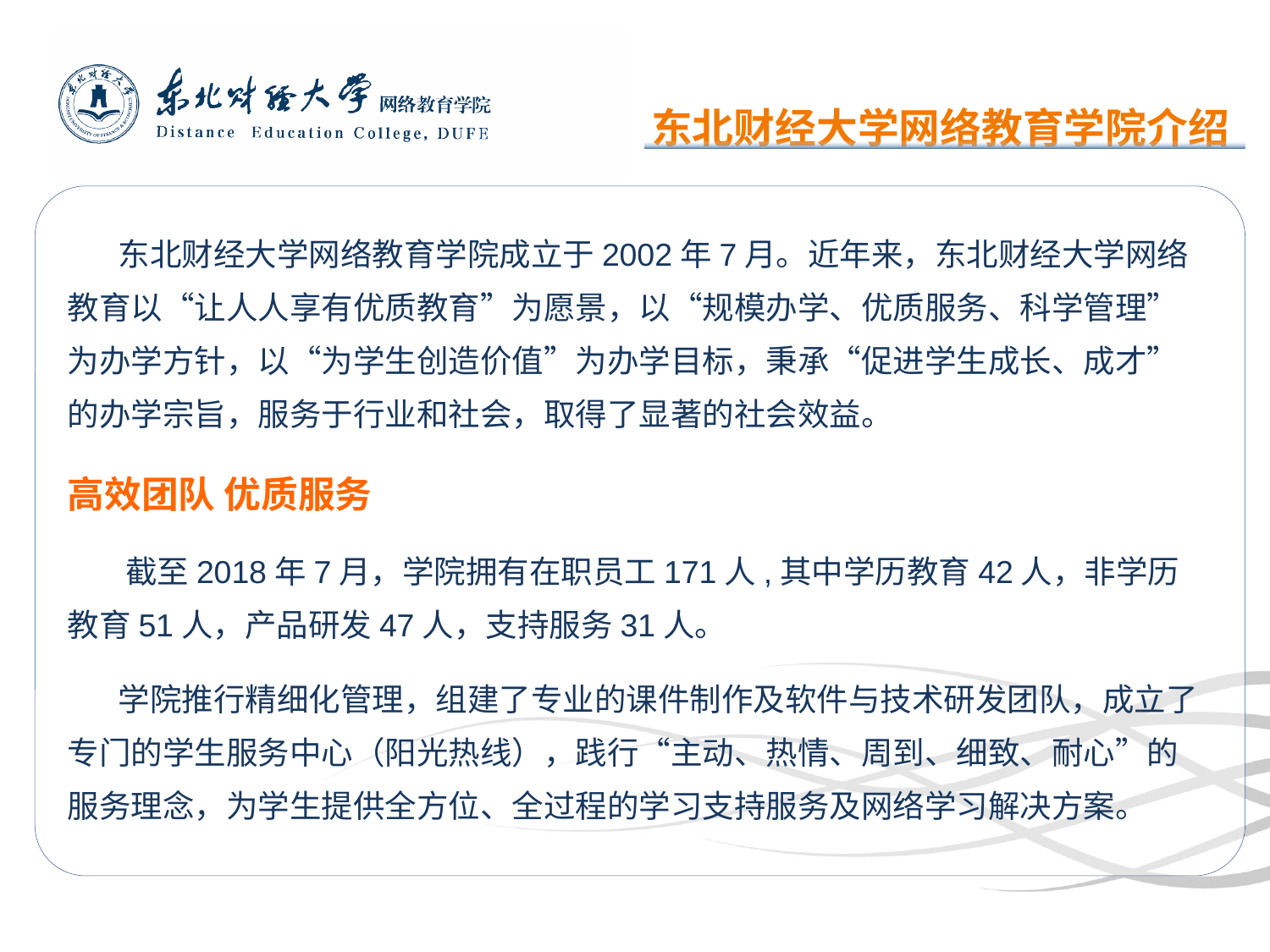

东北财经大学网络教育学院介绍

      东北财经大学网络教育学院成立于2002年7月。近年来，东北财经大学网络教育以“让人人享有优质教育”为愿景，以“规模办学、优质服务、科学管理” 为办学方针，以“为学生创造价值”为办学目标，秉承“促进学生成长、成才” 的办学宗旨，服务于行业和社会，取得了显著的社会效益。
高效团队 优质服务
       截至2018年7月，学院拥有在职员工171人,其中学历教育42人，非学历教育51人，产品研发47人，支持服务31人。
      学院推行精细化管理，组建了专业的课件制作及软件与技术研发团队，成立了专门的学生服务中心（阳光热线），践行“主动、热情、周到、细致、耐心”的服务理念，为学生提供全方位、全过程的学习支持服务及网络学习解决方案。